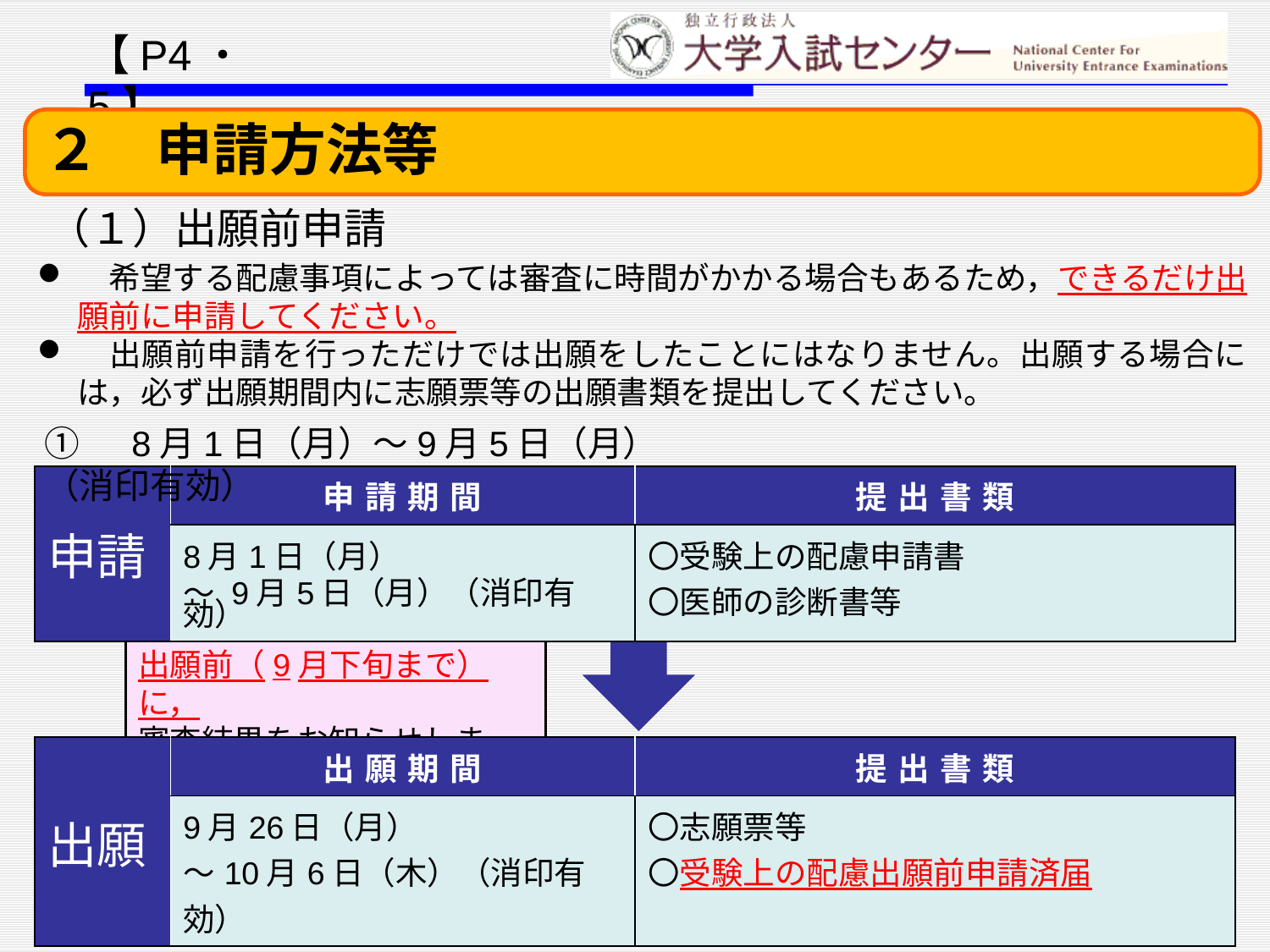

【P4・5】
２　申請方法等
（１）出願前申請
　希望する配慮事項によっては審査に時間がかかる場合もあるため，できるだけ出願前に申請してください。
　出願前申請を行っただけでは出願をしたことにはなりません。出願する場合には，必ず出願期間内に志願票等の出願書類を提出してください。
①　8月1日（月）～9月5日（月）（消印有効）

| 申請 | 申請期間 | 提出書類 |
| --- | --- | --- |
|  | 8月1日（月） ～ 9月5日（月）（消印有効） | 〇受験上の配慮申請書 〇医師の診断書等 |

出願前（9月下旬まで）に，
審査結果をお知らせします。
| 出願 | 出願期間 | 提出書類 |
| --- | --- | --- |
|  | 9月26日（月） ～10月6日（木）（消印有効） | 〇志願票等 〇受験上の配慮出願前申請済届 |
3